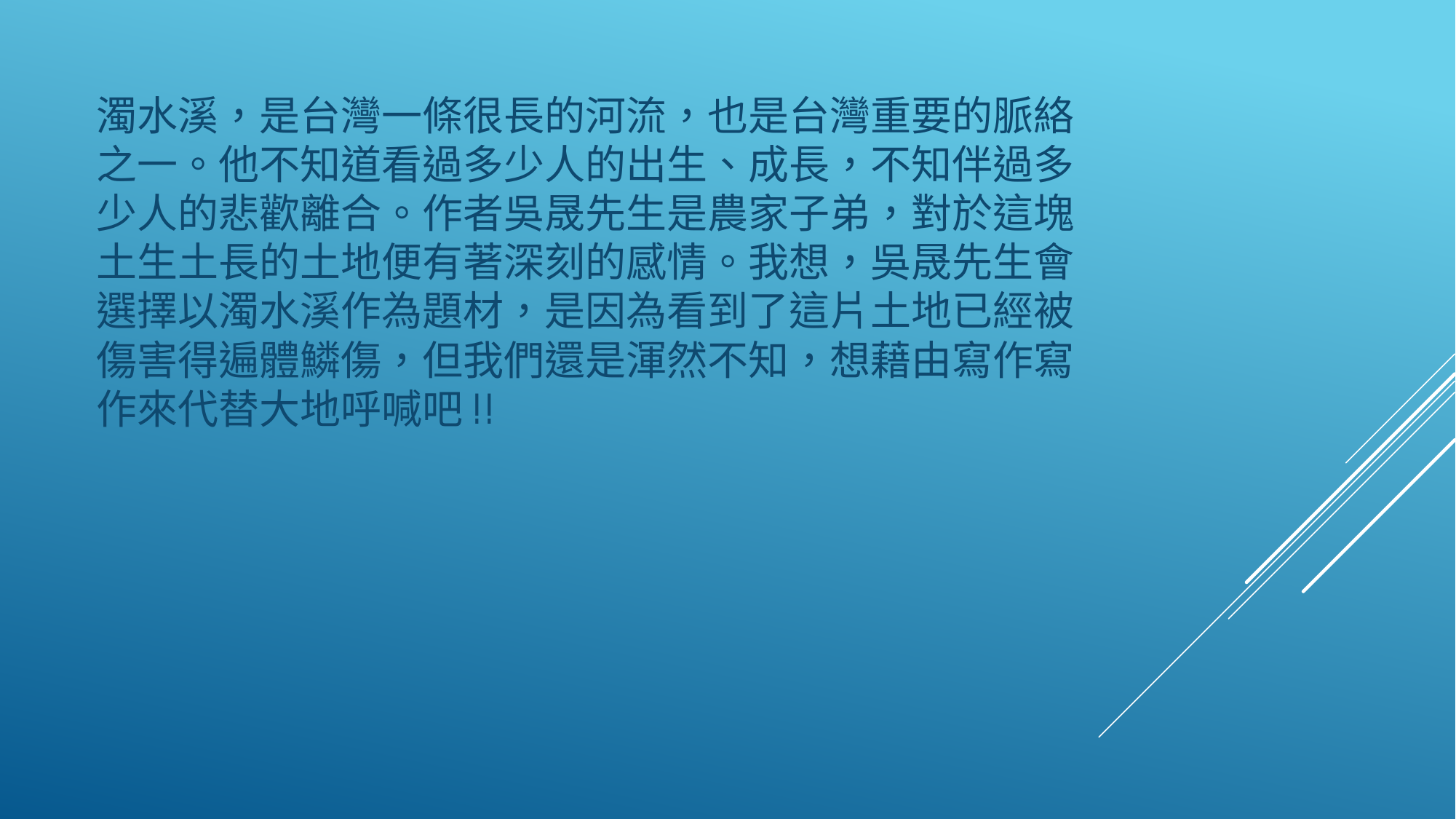

濁水溪，是台灣一條很長的河流，也是台灣重要的脈絡之一。他不知道看過多少人的出生、成長，不知伴過多少人的悲歡離合。作者吳晟先生是農家子弟，對於這塊土生土長的土地便有著深刻的感情。我想，吳晟先生會選擇以濁水溪作為題材，是因為看到了這片土地已經被傷害得遍體鱗傷，但我們還是渾然不知，想藉由寫作寫作來代替大地呼喊吧!!